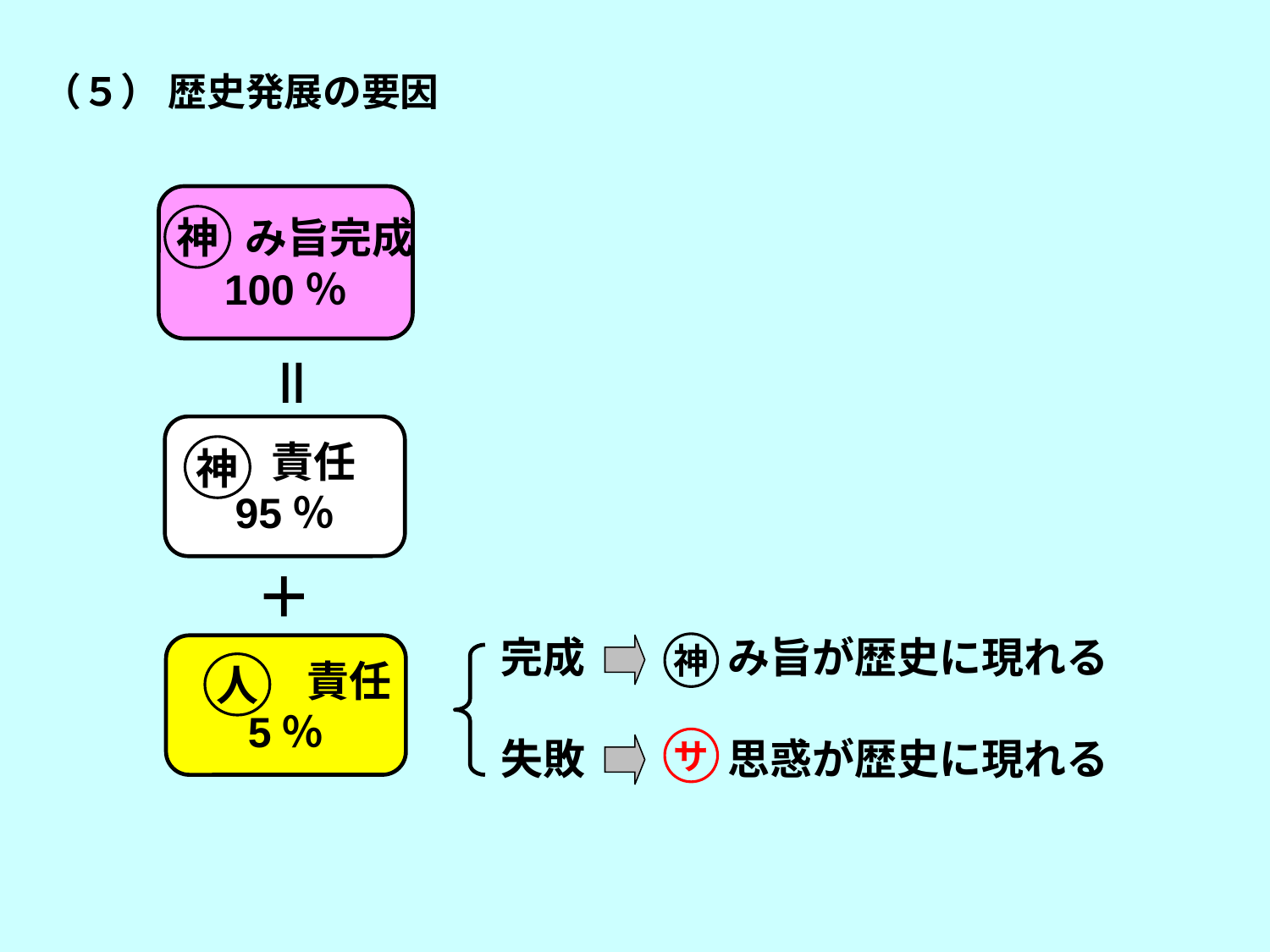

（５） 歴史発展の要因
   　み旨完成
100％
神
＝
     責任
95％
神
＋
完成    　　  み旨が歴史に現れる

失敗    　　  思惑が歴史に現れる
神

　　　責任
5％

人
サ